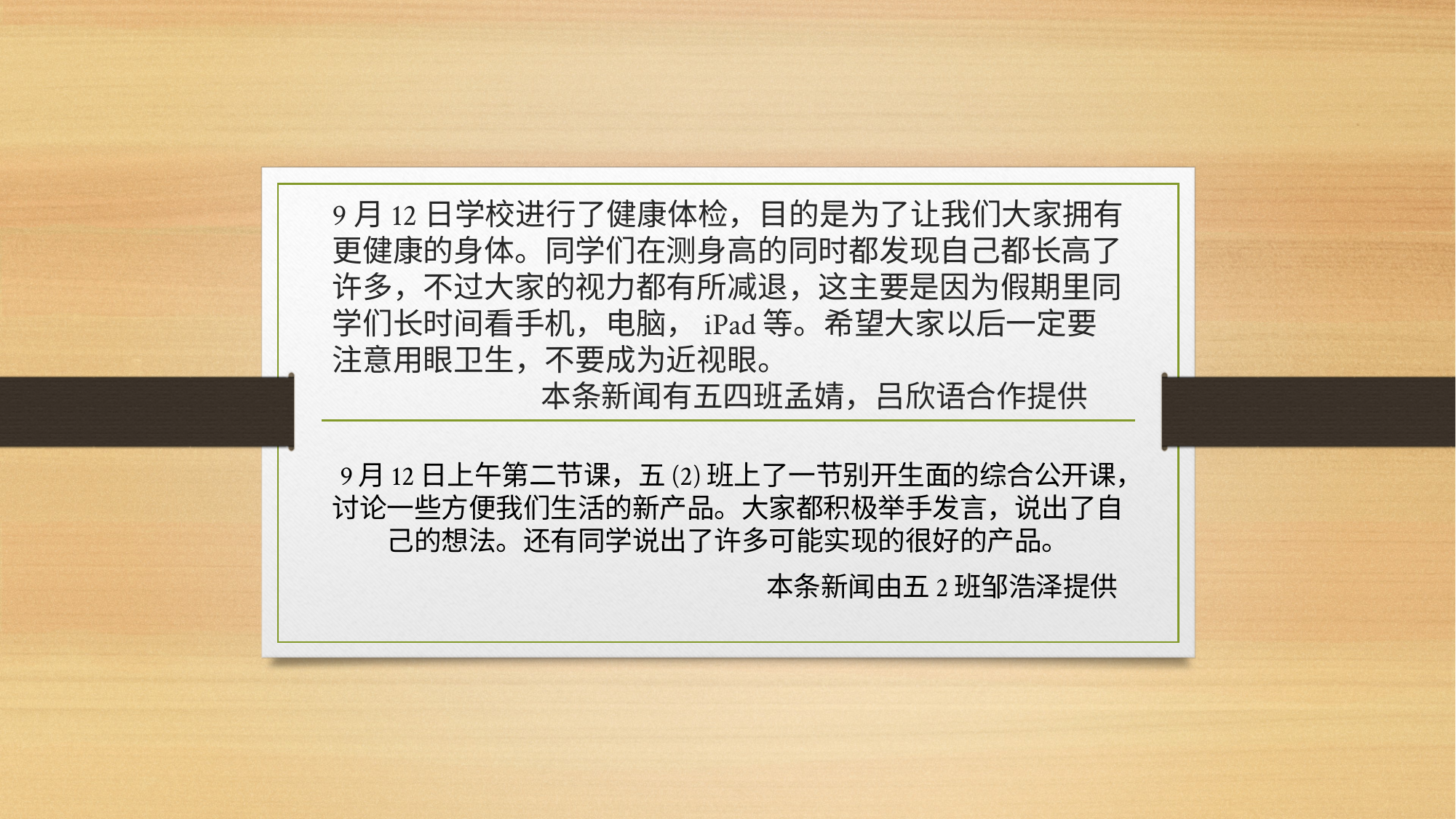

# 9月12日学校进行了健康体检，目的是为了让我们大家拥有更健康的身体。同学们在测身高的同时都发现自己都长高了许多，不过大家的视力都有所减退，这主要是因为假期里同学们长时间看手机，电脑，iPad等。希望大家以后一定要注意用眼卫生，不要成为近视眼。 本条新闻有五四班孟婧，吕欣语合作提供
9月12日上午第二节课，五(2)班上了一节别开生面的综合公开课，讨论一些方便我们生活的新产品。大家都积极举手发言，说出了自己的想法。还有同学说出了许多可能实现的很好的产品。
本条新闻由五2班邹浩泽提供